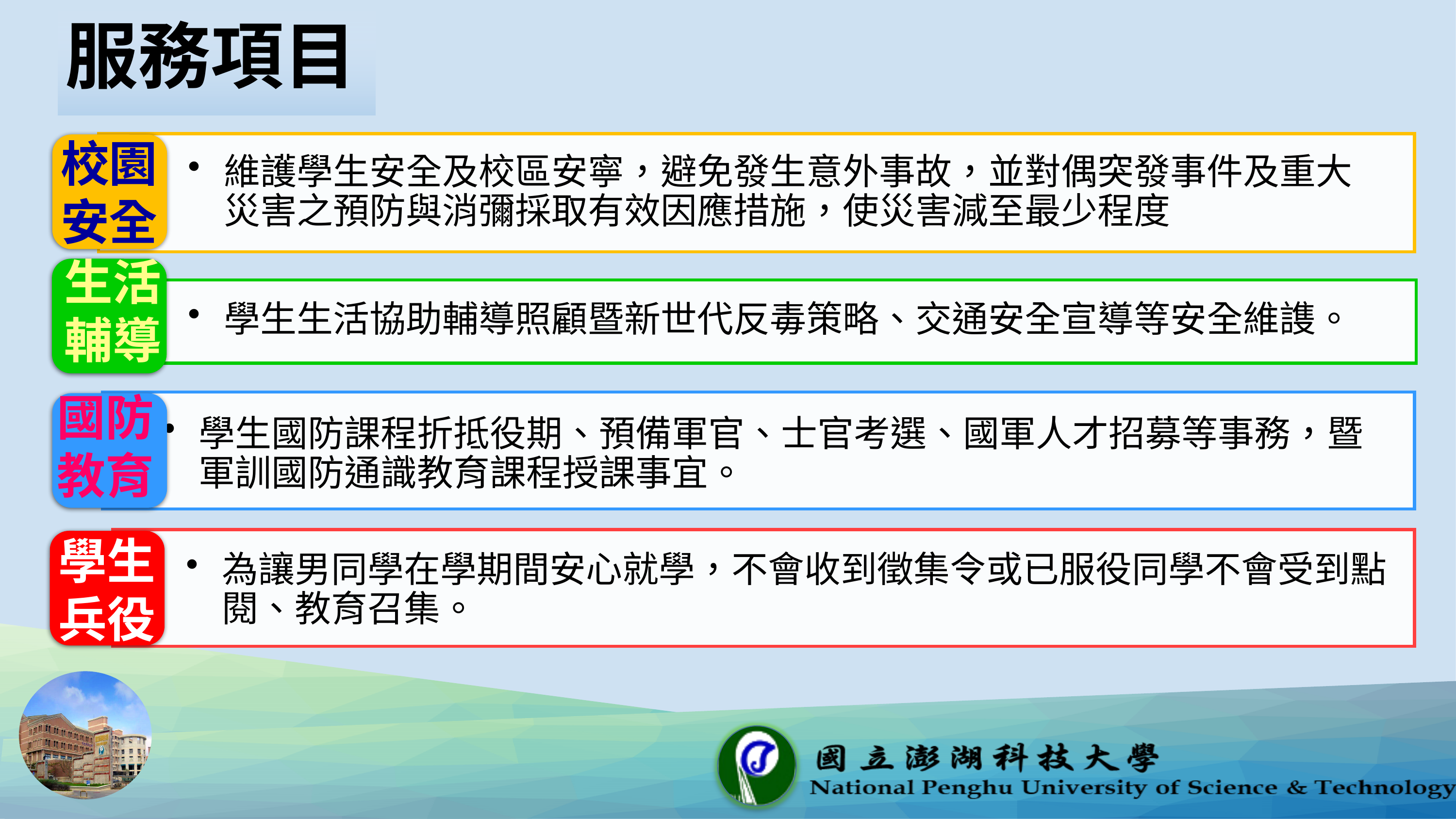

# 服務項目
維護學生安全及校區安寧，避免發生意外事故，並對偶突發事件及重大災害之預防與消彌採取有效因應措施，使災害減至最少程度

校園安全

生活輔導
學生生活協助輔導照顧暨新世代反毒策略、交通安全宣導等安全維謢。

學生國防課程折抵役期、預備軍官、士官考選、國軍人才招募等事務，暨軍訓國防通識教育課程授課事宜。

國防教育
為讓男同學在學期間安心就學，不會收到徵集令或已服役同學不會受到點閱、教育召集。

學生兵役